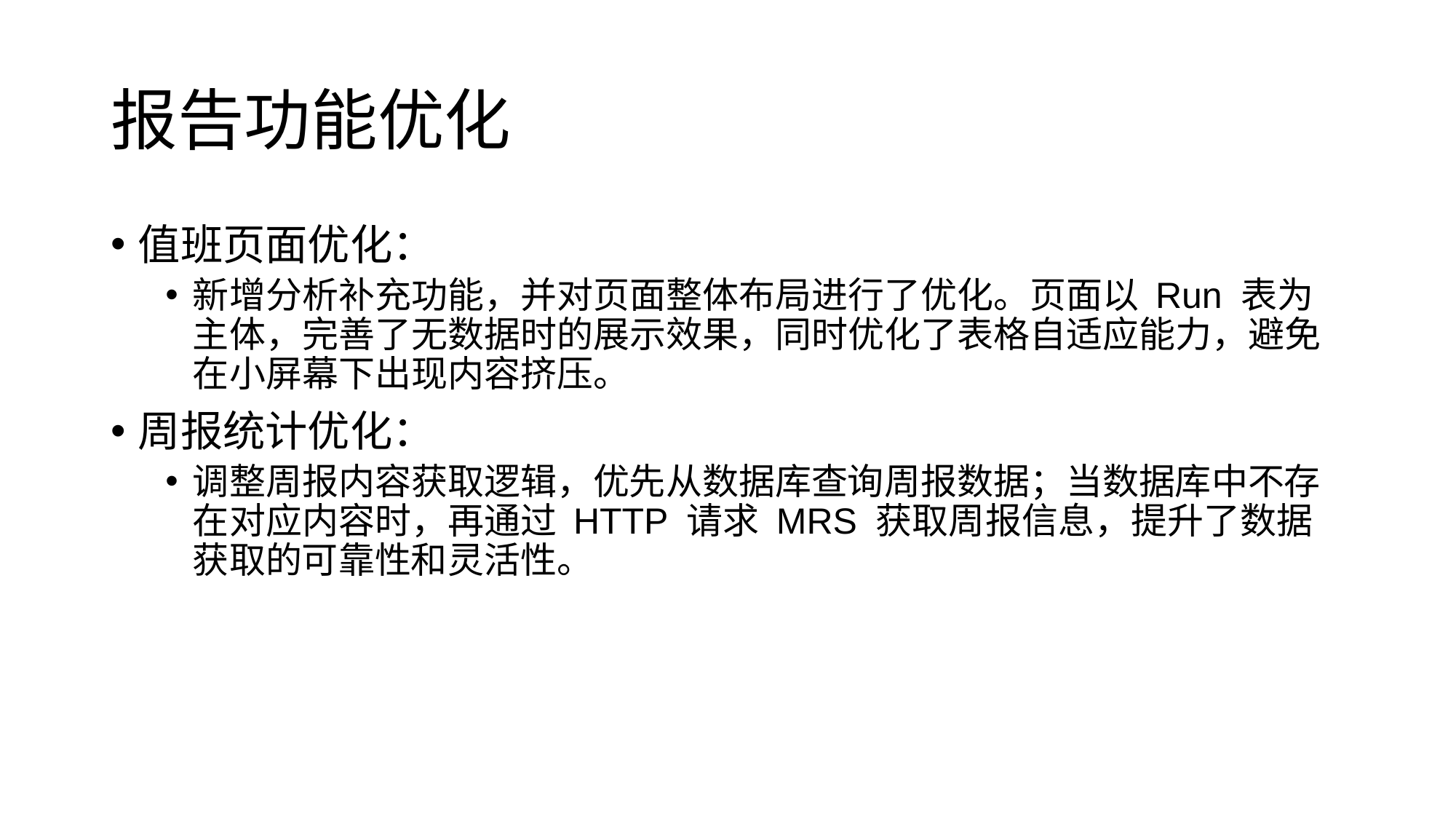

# 报告功能优化
值班页面优化：
新增分析补充功能，并对页面整体布局进行了优化。页面以 Run 表为主体，完善了无数据时的展示效果，同时优化了表格自适应能力，避免在小屏幕下出现内容挤压。
周报统计优化：
调整周报内容获取逻辑，优先从数据库查询周报数据；当数据库中不存在对应内容时，再通过 HTTP 请求 MRS 获取周报信息，提升了数据获取的可靠性和灵活性。